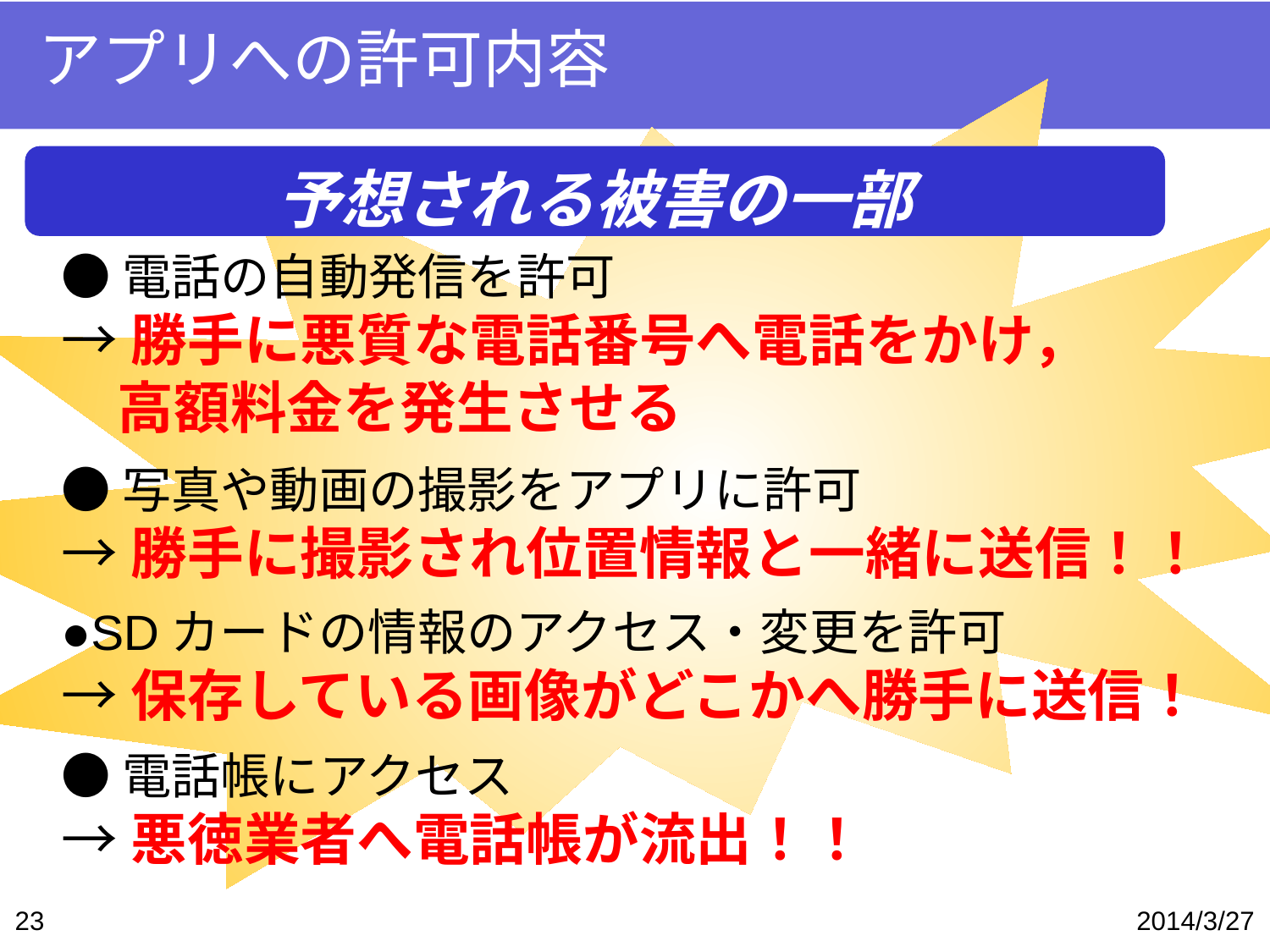

# アプリへの許可内容

予想される被害の一部
●電話の自動発信を許可
→勝手に悪質な電話番号へ電話をかけ，
　高額料金を発生させる

●写真や動画の撮影をアプリに許可
→勝手に撮影され位置情報と一緒に送信！！

●SDカードの情報のアクセス・変更を許可
→保存している画像がどこかへ勝手に送信！

●電話帳にアクセス
→悪徳業者へ電話帳が流出！！
23
2014/3/27